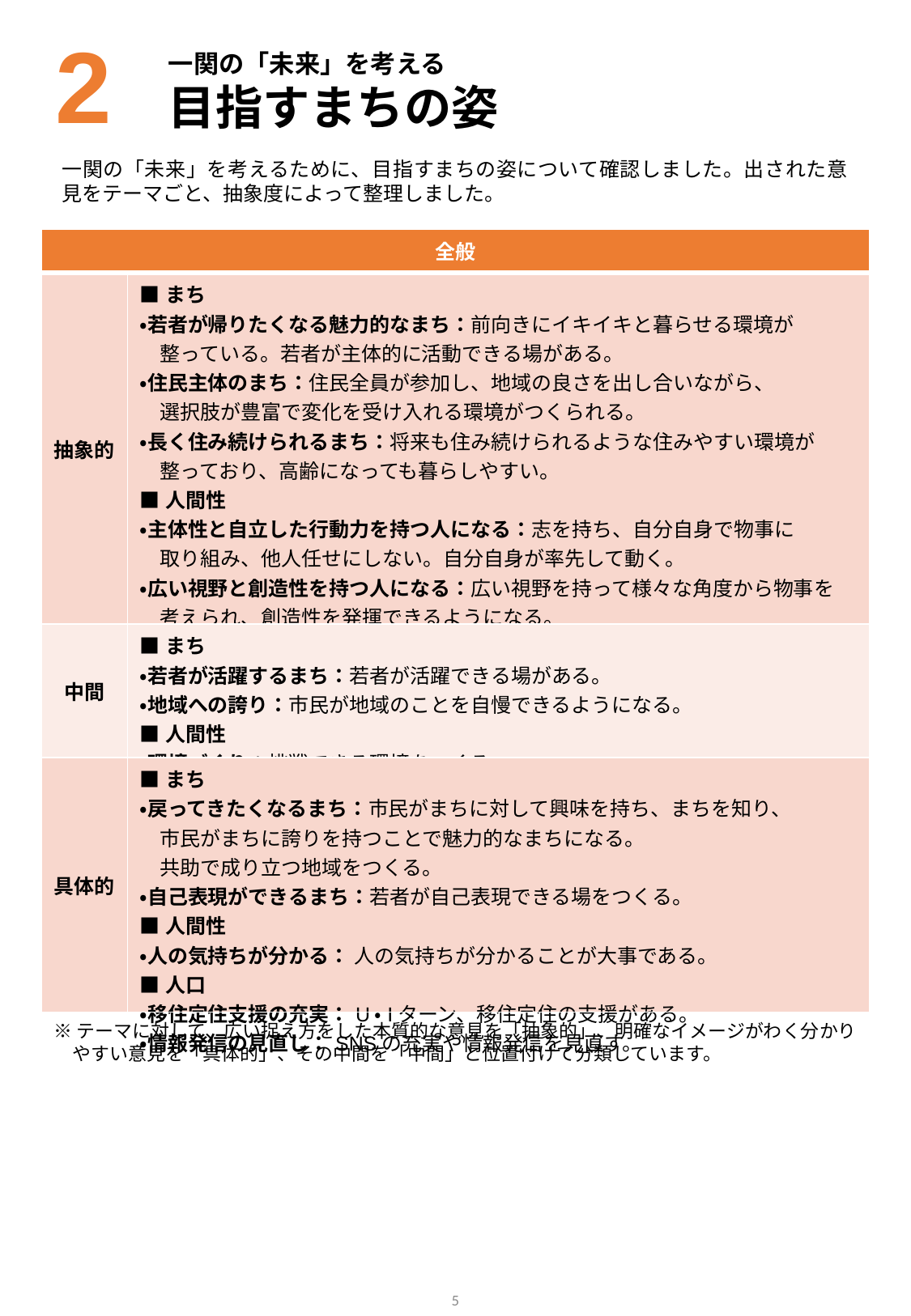

2
一関の「未来」を考える
目指すまちの姿
一関の「未来」を考えるために、目指すまちの姿について確認しました。出された意見をテーマごと、抽象度によって整理しました。
| 全般 |  |
| --- | --- |
| 抽象的 | ■まち ・若者が帰りたくなる魅力的なまち：前向きにイキイキと暮らせる環境が 　整っている。若者が主体的に活動できる場がある。 ・住民主体のまち：住民全員が参加し、地域の良さを出し合いながら、 　選択肢が豊富で変化を受け入れる環境がつくられる。 ・長く住み続けられるまち：将来も住み続けられるような住みやすい環境が 　整っており、高齢になっても暮らしやすい。 ■人間性 ・主体性と自立した行動力を持つ人になる：志を持ち、自分自身で物事に 　取り組み、他人任せにしない。自分自身が率先して動く。 ・広い視野と創造性を持つ人になる：広い視野を持って様々な角度から物事を 　考えられ、創造性を発揮できるようになる。 ・良好なコミュニケーション能力をもつ：ルールを守り、周囲と良好な 　コミュニケーションを取り、他者との関わり方を大切にする。 |
| 中間 | ■まち ・若者が活躍するまち：若者が活躍できる場がある。 ・地域への誇り：市民が地域のことを自慢できるようになる。 ■人間性 ・環境づくり：挑戦できる環境をつくる。 |
| 具体的 | ■まち ・戻ってきたくなるまち：市民がまちに対して興味を持ち、まちを知り、 　市民がまちに誇りを持つことで魅力的なまちになる。 　共助で成り立つ地域をつくる。 ・自己表現ができるまち：若者が自己表現できる場をつくる。 ■人間性 ・人の気持ちが分かる： 人の気持ちが分かることが大事である。 ■人口 ・移住定住支援の充実：U・Iターン、移住定住の支援がある。 ・情報発信の見直し：SNSの充実や情報発信を見直す。 |
※テーマに対して、広い捉え方をした本質的な意見を「抽象的」、明確なイメージがわく分かり
　やすい意見を「具体的」、その中間を「中間」と位置付けて分類しています。
5